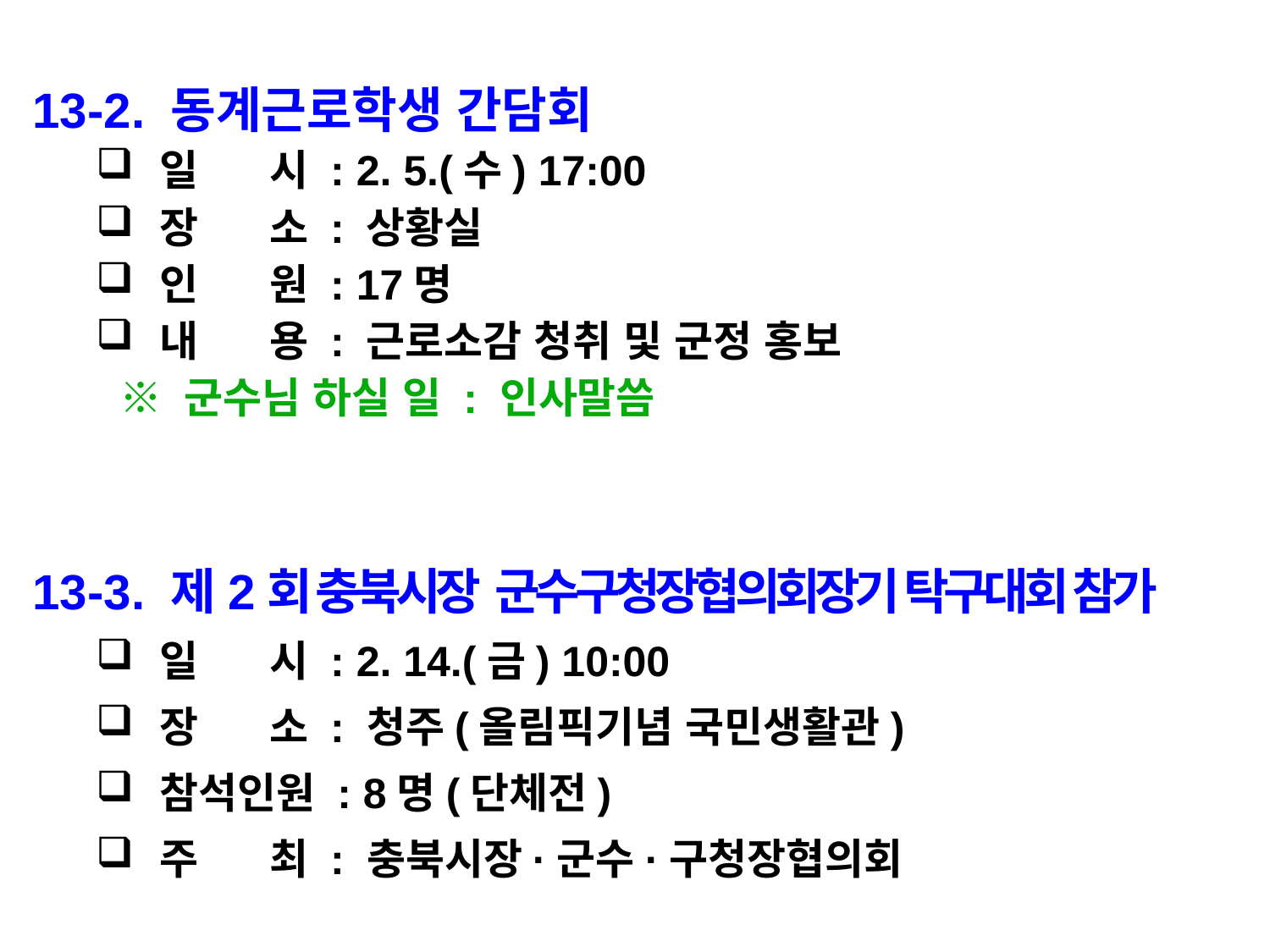

13-2. 동계근로학생 간담회
일      시 : 2. 5.(수) 17:00
장      소 : 상황실
인      원 : 17명
내      용 : 근로소감 청취 및 군정 홍보
  ※ 군수님 하실 일 : 인사말씀

13-3. 제2회 충북시장 군수구청장협의회장기 탁구대회 참가
일      시 : 2. 14.(금) 10:00
장      소 : 청주(올림픽기념 국민생활관)
참석인원 : 8명(단체전)
주      최 : 충북시장·군수·구청장협의회